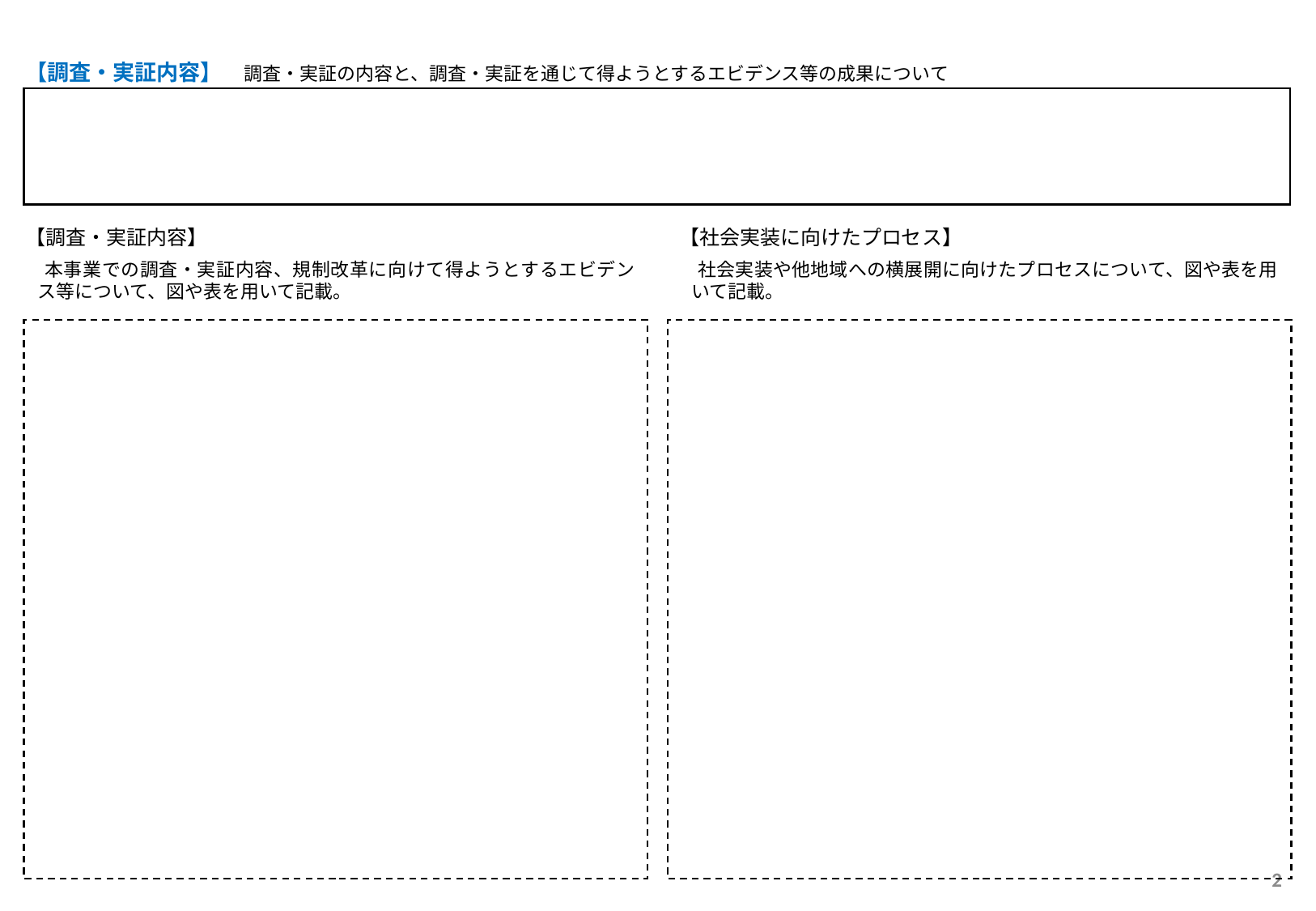

【調査・実証内容】　調査・実証の内容と、調査・実証を通じて得ようとするエビデンス等の成果について

【社会実装に向けたプロセス】
　社会実装や他地域への横展開に向けたプロセスについて、図や表を用いて記載。
【調査・実証内容】
　本事業での調査・実証内容、規制改革に向けて得ようとするエビデンス等について、図や表を用いて記載。

2